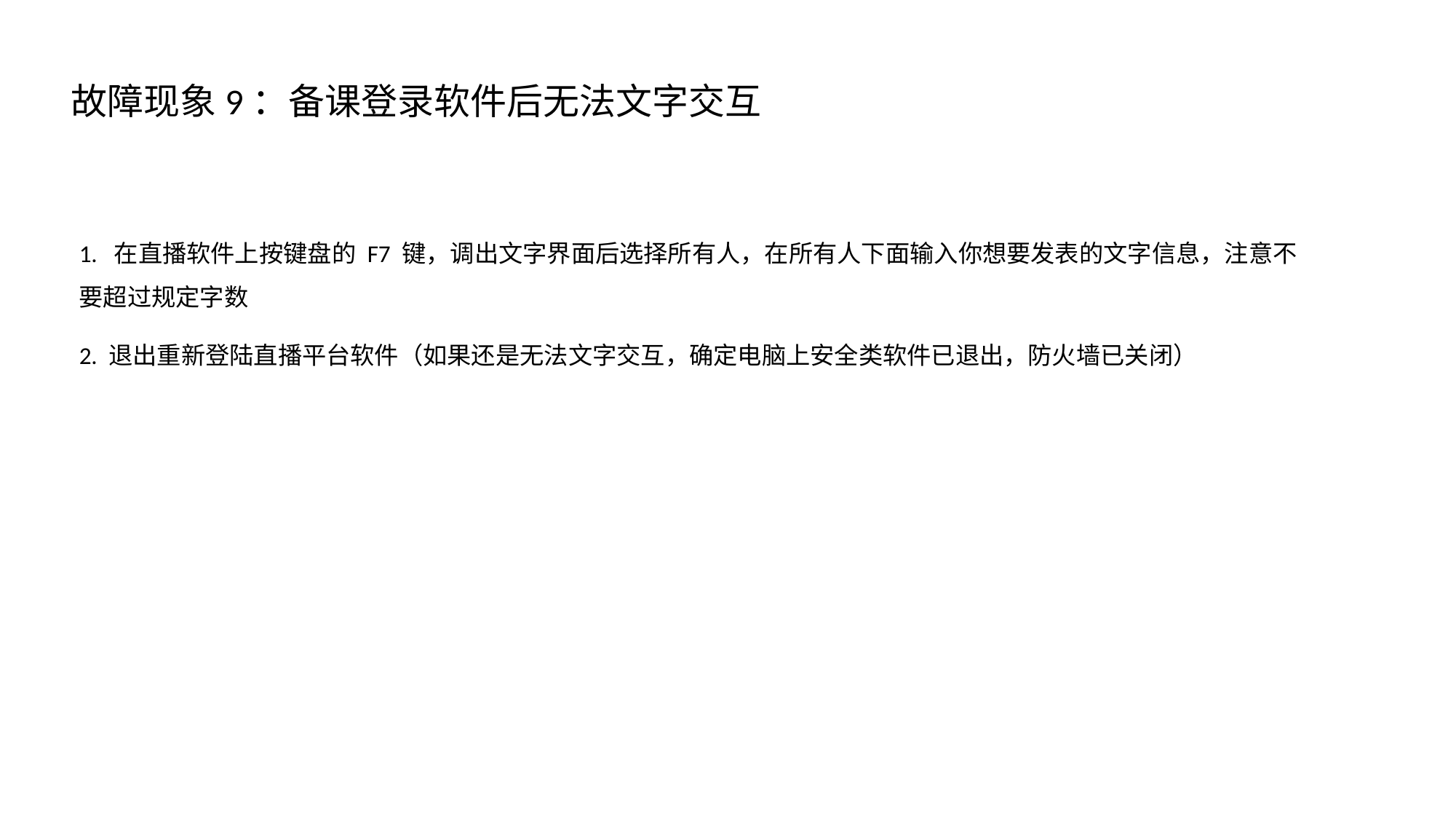

# 故障现象9：备课登录软件后无法文字交互
1.  在直播软件上按键盘的 F7 键，调出文字界面后选择所有人，在所有人下面输入你想要发表的文字信息，注意不要超过规定字数
2. 退出重新登陆直播平台软件（如果还是无法文字交互，确定电脑上安全类软件已退出，防火墙已关闭）